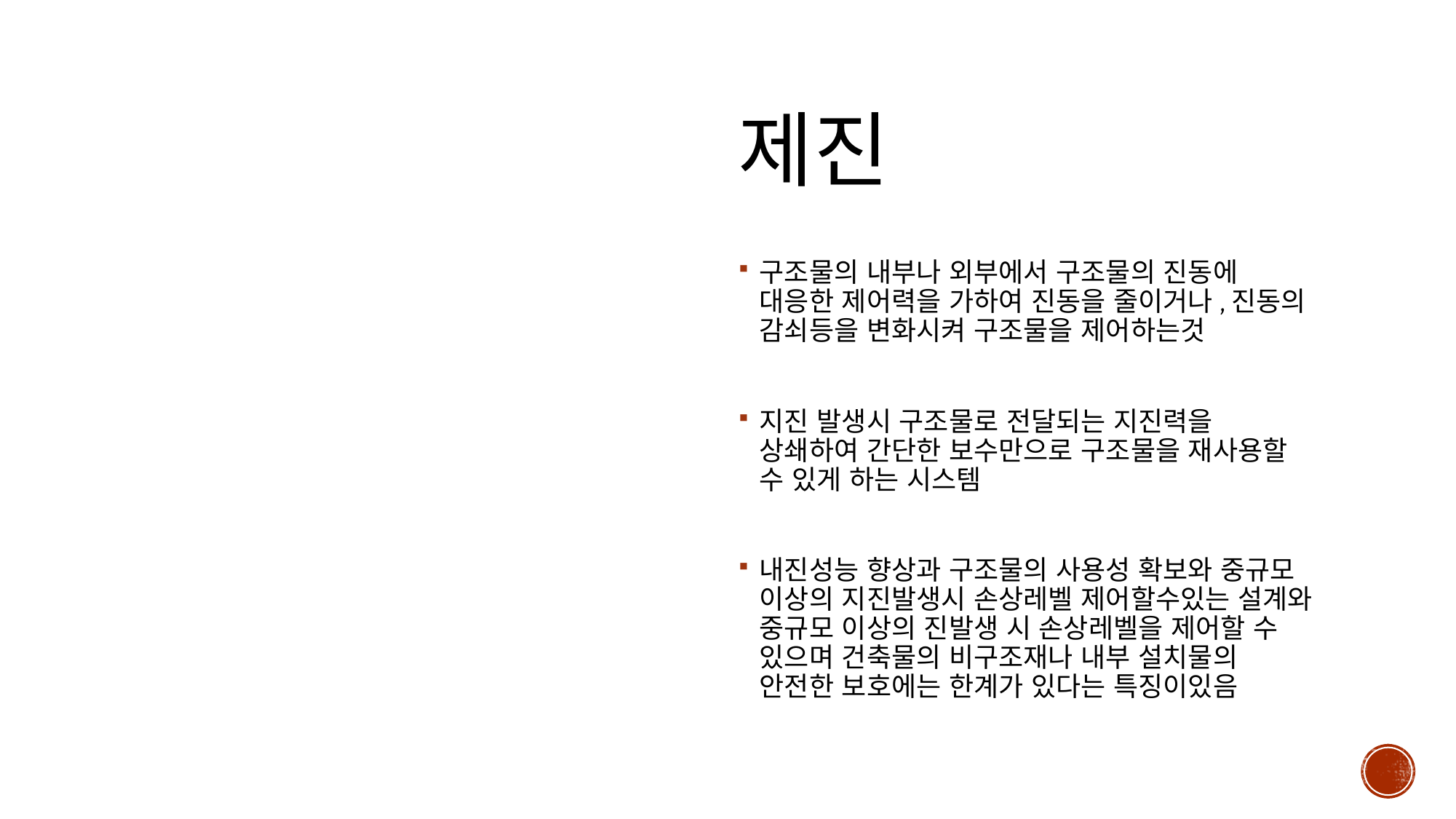

# 제진
구조물의 내부나 외부에서 구조물의 진동에 대응한 제어력을 가하여 진동을 줄이거나,진동의 감쇠등을 변화시켜 구조물을 제어하는것

지진 발생시 구조물로 전달되는 지진력을 상쇄하여 간단한 보수만으로 구조물을 재사용할 수 있게 하는 시스템

내진성능 향상과 구조물의 사용성 확보와 중규모 이상의 지진발생시 손상레벨 제어할수있는 설계와 중규모 이상의 진발생 시 손상레벨을 제어할 수 있으며 건축물의 비구조재나 내부 설치물의 안전한 보호에는 한계가 있다는 특징이있음